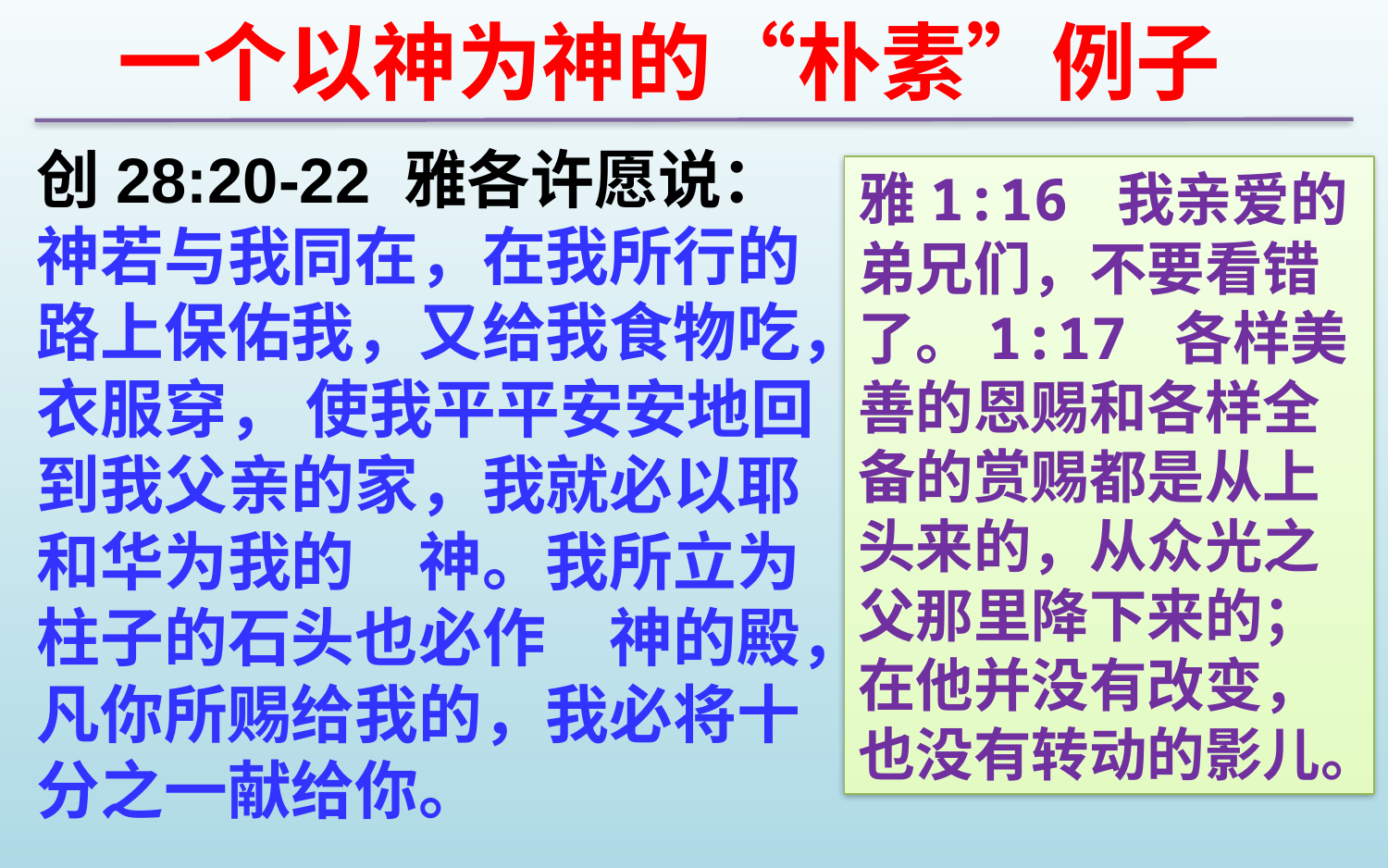

一个以神为神的“朴素”例子
创28:20-22 雅各许愿说：　神若与我同在，在我所行的路上保佑我，又给我食物吃，衣服穿， 使我平平安安地回到我父亲的家，我就必以耶和华为我的　神。我所立为柱子的石头也必作　神的殿，凡你所赐给我的，我必将十分之一献给你。
雅1:16 我亲爱的弟兄们，不要看错了。1:17 各样美善的恩赐和各样全备的赏赐都是从上头来的，从众光之父那里降下来的；在他并没有改变，也没有转动的影儿。